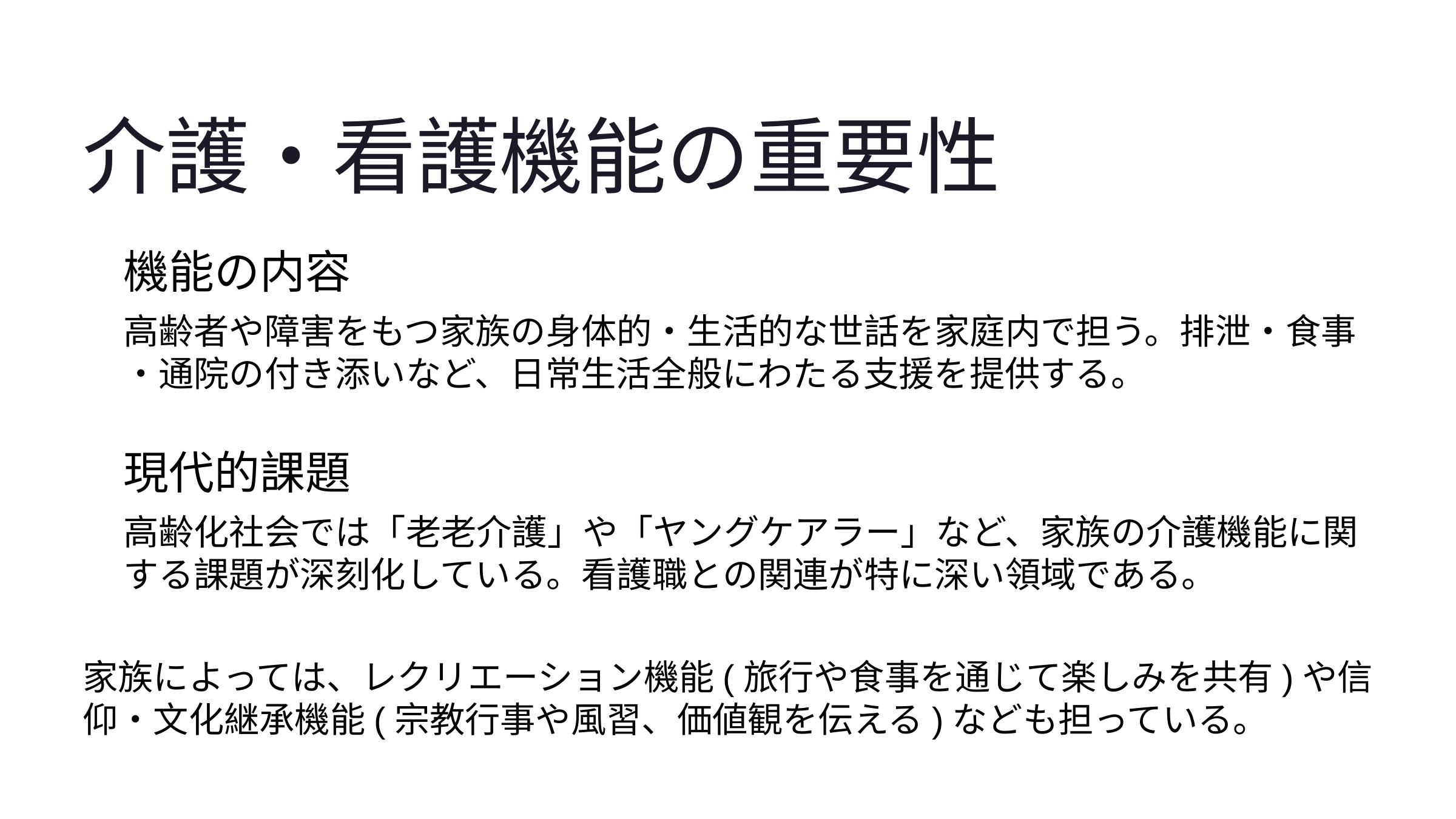

介護・看護機能の重要性
機能の内容
高齢者や障害をもつ家族の身体的・生活的な世話を家庭内で担う。排泄・食事・通院の付き添いなど、日常生活全般にわたる支援を提供する。
現代的課題
高齢化社会では「老老介護」や「ヤングケアラー」など、家族の介護機能に関する課題が深刻化している。看護職との関連が特に深い領域である。
家族によっては、レクリエーション機能(旅行や食事を通じて楽しみを共有)や信仰・文化継承機能(宗教行事や風習、価値観を伝える)なども担っている。